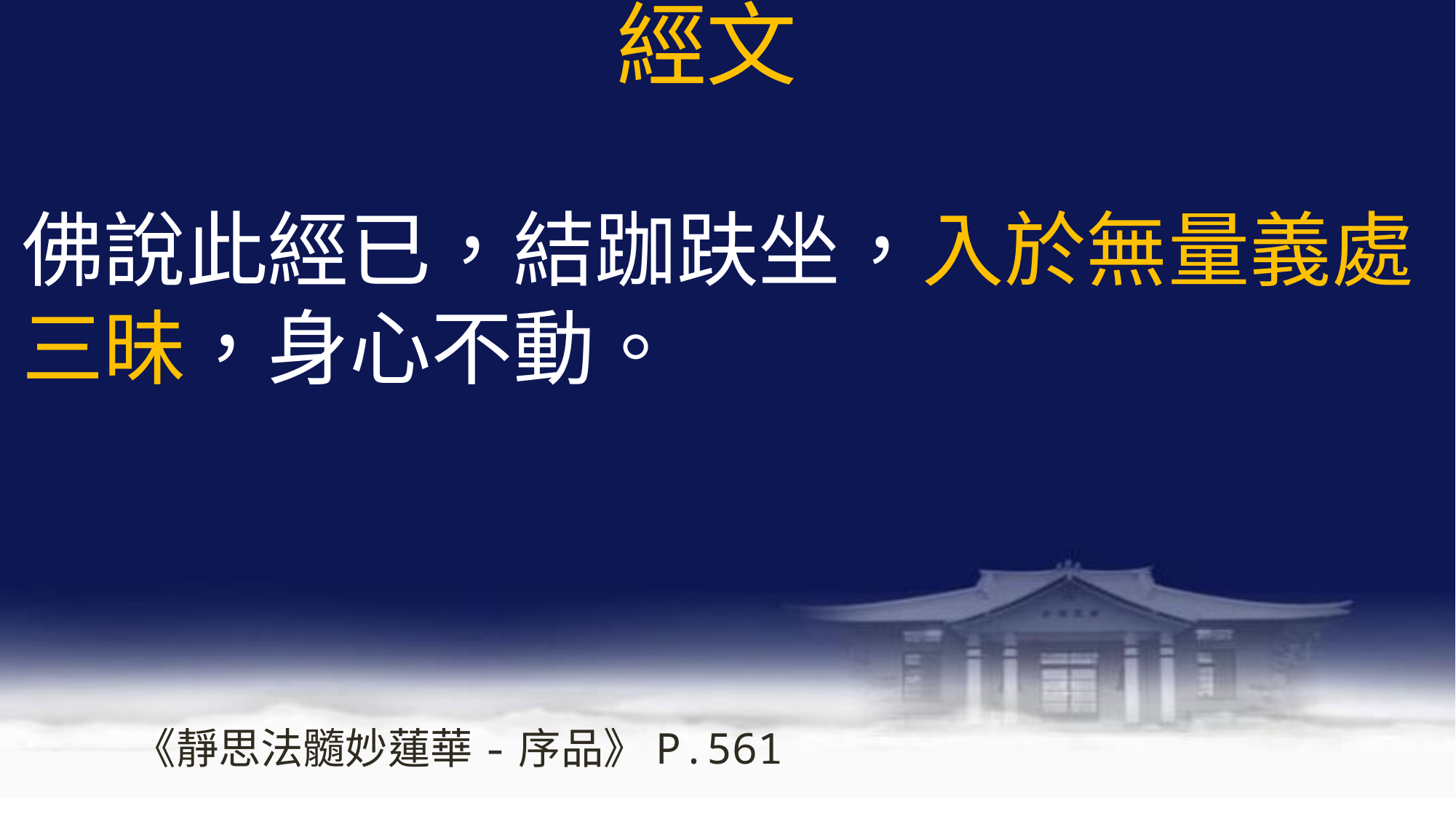

經文
# 佛說此經已，結跏趺坐，入於無量義處三昧，身心不動。
《靜思法髓妙蓮華-序品》P.561